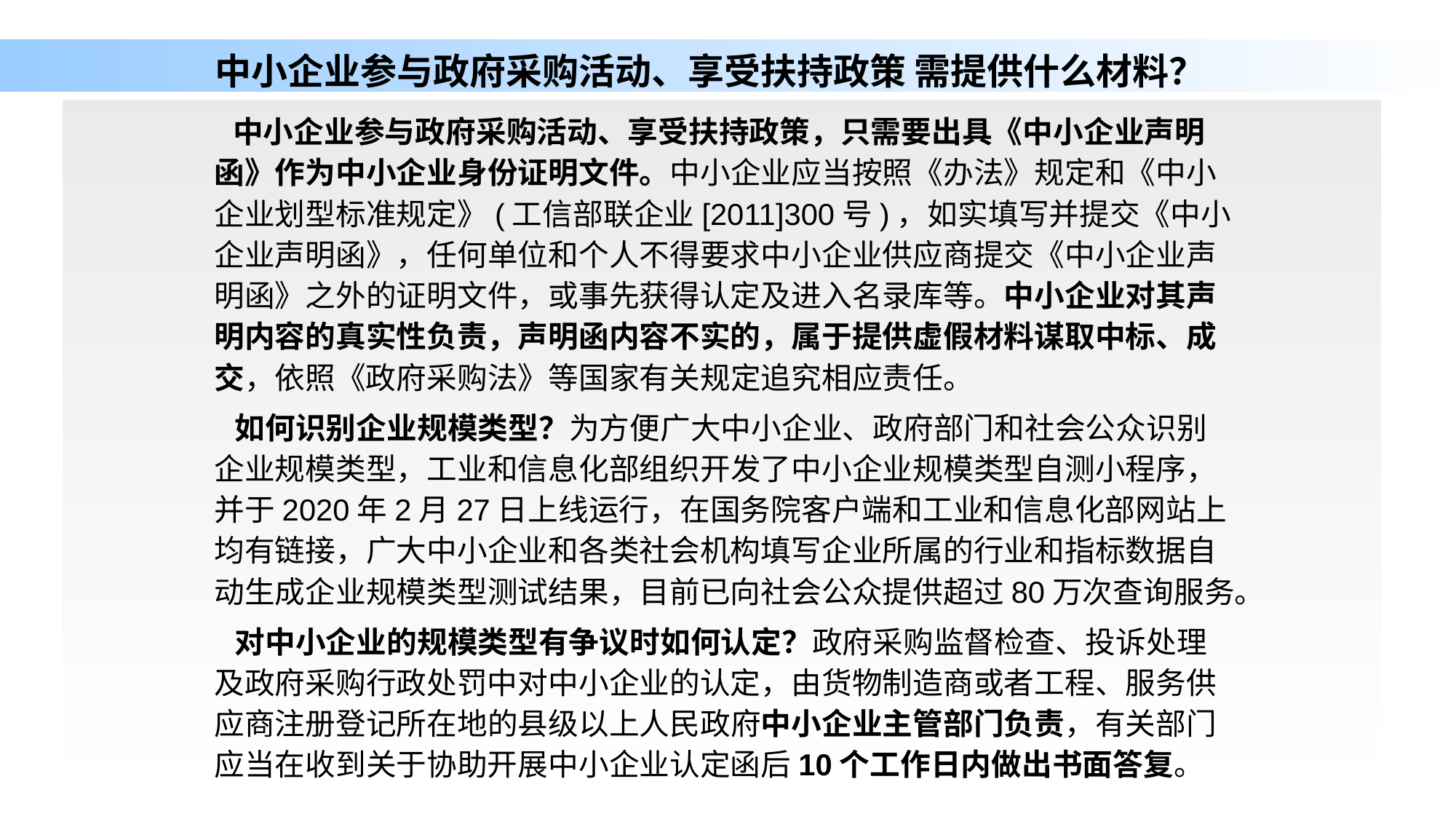

# 中小企业参与政府采购活动、享受扶持政策 需提供什么材料？
  中小企业参与政府采购活动、享受扶持政策，只需要出具《中小企业声明函》作为中小企业身份证明文件。中小企业应当按照《办法》规定和《中小企业划型标准规定》(工信部联企业[2011]300号)，如实填写并提交《中小企业声明函》，任何单位和个人不得要求中小企业供应商提交《中小企业声明函》之外的证明文件，或事先获得认定及进入名录库等。中小企业对其声明内容的真实性负责，声明函内容不实的，属于提供虚假材料谋取中标、成交，依照《政府采购法》等国家有关规定追究相应责任。
  如何识别企业规模类型？为方便广大中小企业、政府部门和社会公众识别企业规模类型，工业和信息化部组织开发了中小企业规模类型自测小程序，并于2020年2月27日上线运行，在国务院客户端和工业和信息化部网站上均有链接，广大中小企业和各类社会机构填写企业所属的行业和指标数据自动生成企业规模类型测试结果，目前已向社会公众提供超过80万次查询服务。
  对中小企业的规模类型有争议时如何认定？政府采购监督检查、投诉处理及政府采购行政处罚中对中小企业的认定，由货物制造商或者工程、服务供应商注册登记所在地的县级以上人民政府中小企业主管部门负责，有关部门应当在收到关于协助开展中小企业认定函后10个工作日内做出书面答复。